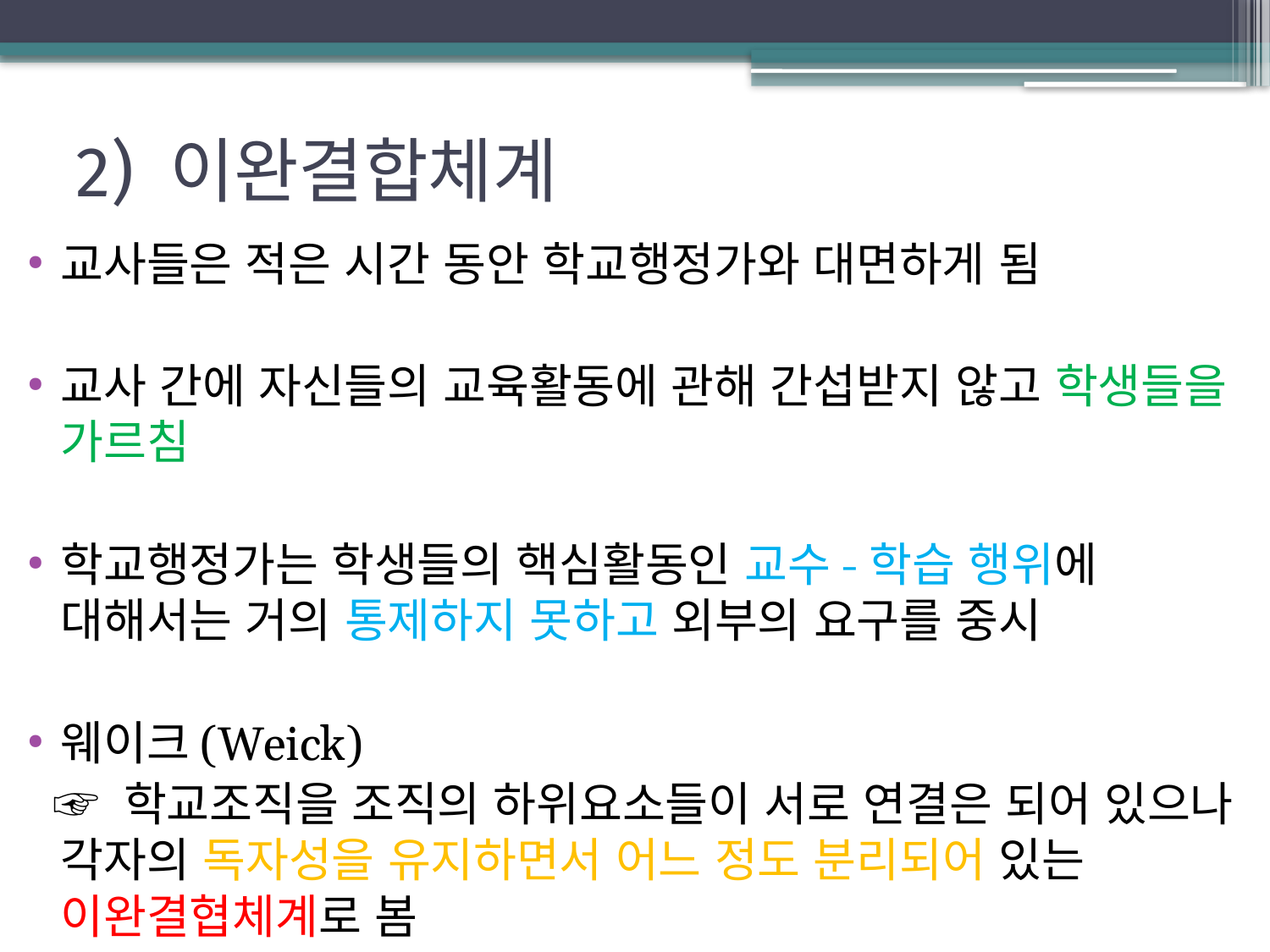

# 2) 이완결합체계
교사들은 적은 시간 동안 학교행정가와 대면하게 됨

교사 간에 자신들의 교육활동에 관해 간섭받지 않고 학생들을 가르침

학교행정가는 학생들의 핵심활동인 교수-학습 행위에 대해서는 거의 통제하지 못하고 외부의 요구를 중시

웨이크(Weick)
  ☞ 학교조직을 조직의 하위요소들이 서로 연결은 되어 있으나 각자의 독자성을 유지하면서 어느 정도 분리되어 있는 이완결협체계로 봄